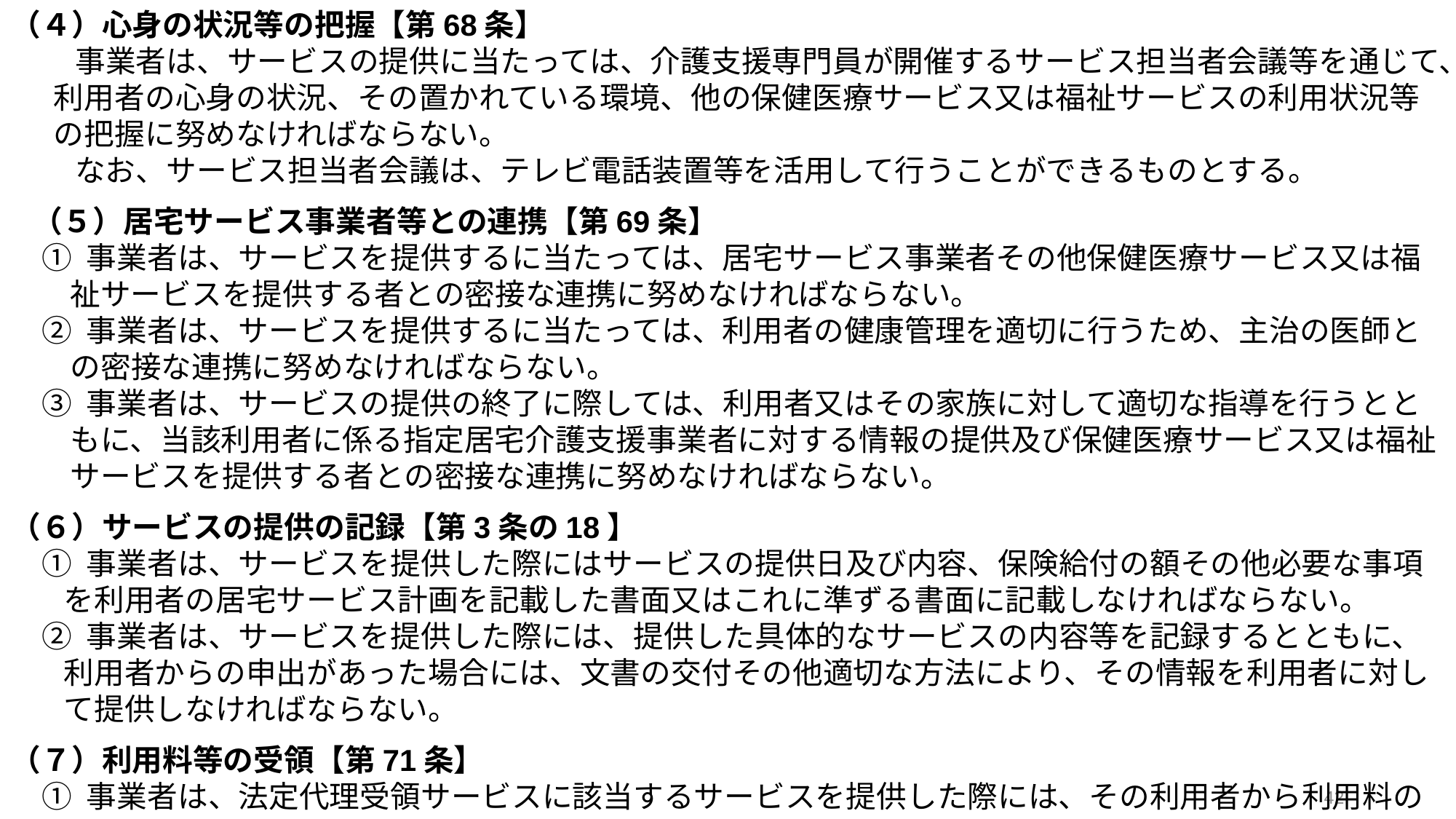

（４）心身の状況等の把握【第68条】
事業者は、サービスの提供に当たっては、介護支援専門員が開催するサービス担当者会議等を通じて、利用者の心身の状況、その置かれている環境、他の保健医療サービス又は福祉サービスの利用状況等の把握に努めなければならない。
なお、サービス担当者会議は、テレビ電話装置等を活用して行うことができるものとする。

（５）居宅サービス事業者等との連携【第69条】
① 事業者は、サービスを提供するに当たっては、居宅サービス事業者その他保健医療サービス又は福祉サービスを提供する者との密接な連携に努めなければならない。
② 事業者は、サービスを提供するに当たっては、利用者の健康管理を適切に行うため、主治の医師との密接な連携に努めなければならない。
③ 事業者は、サービスの提供の終了に際しては、利用者又はその家族に対して適切な指導を行うとともに、当該利用者に係る指定居宅介護支援事業者に対する情報の提供及び保健医療サービス又は福祉サービスを提供する者との密接な連携に努めなければならない。

（６）サービスの提供の記録【第3条の18】
① 事業者は、サービスを提供した際にはサービスの提供日及び内容、保険給付の額その他必要な事項を利用者の居宅サービス計画を記載した書面又はこれに準ずる書面に記載しなければならない。
② 事業者は、サービスを提供した際には、提供した具体的なサービスの内容等を記録するとともに、利用者からの申出があった場合には、文書の交付その他適切な方法により、その情報を利用者に対して提供しなければならない。

（７）利用料等の受領【第71条】
① 事業者は、法定代理受領サービスに該当するサービスを提供した際には、その利用者から利用料の
42